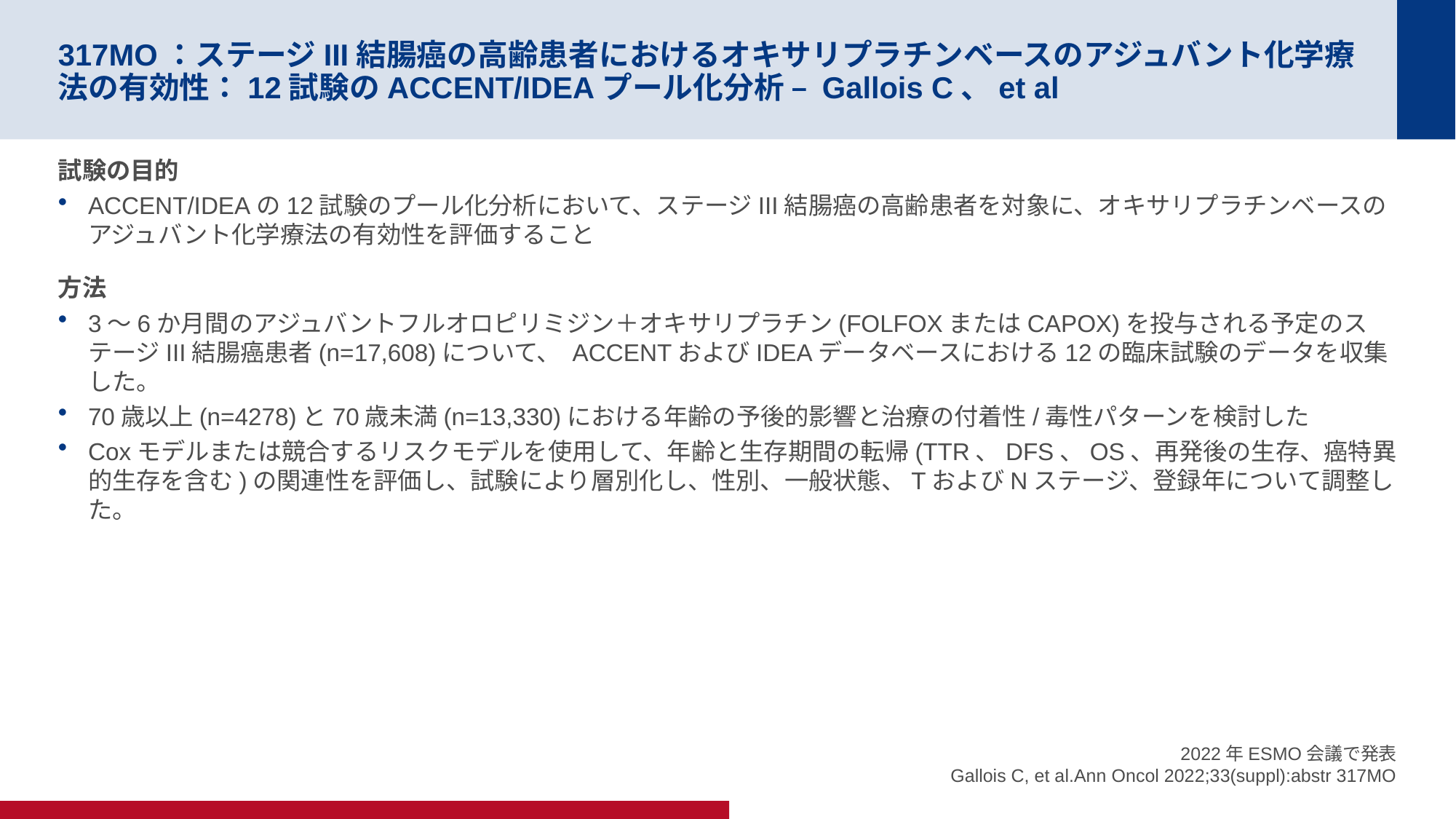

# 317MO：ステージIII結腸癌の高齢患者におけるオキサリプラチンベースのアジュバント化学療法の有効性：12試験のACCENT/IDEAプール化分析 – Gallois C、et al
試験の目的
ACCENT/IDEAの12試験のプール化分析において、ステージIII結腸癌の高齢患者を対象に、オキサリプラチンベースのアジュバント化学療法の有効性を評価すること
方法
3～6か月間のアジュバントフルオロピリミジン＋オキサリプラチン(FOLFOXまたはCAPOX)を投与される予定のステージIII結腸癌患者(n=17,608)について、 ACCENTおよびIDEAデータベースにおける12の臨床試験のデータを収集した。
70歳以上(n=4278)と70歳未満(n=13,330)における年齢の予後的影響と治療の付着性/毒性パターンを検討した
Coxモデルまたは競合するリスクモデルを使用して、年齢と生存期間の転帰(TTR、DFS、OS、再発後の生存、癌特異的生存を含む)の関連性を評価し、試験により層別化し、性別、一般状態、TおよびNステージ、登録年について調整した。

2022年ESMO会議で発表
Gallois C, et al.Ann Oncol 2022;33(suppl):abstr 317MO